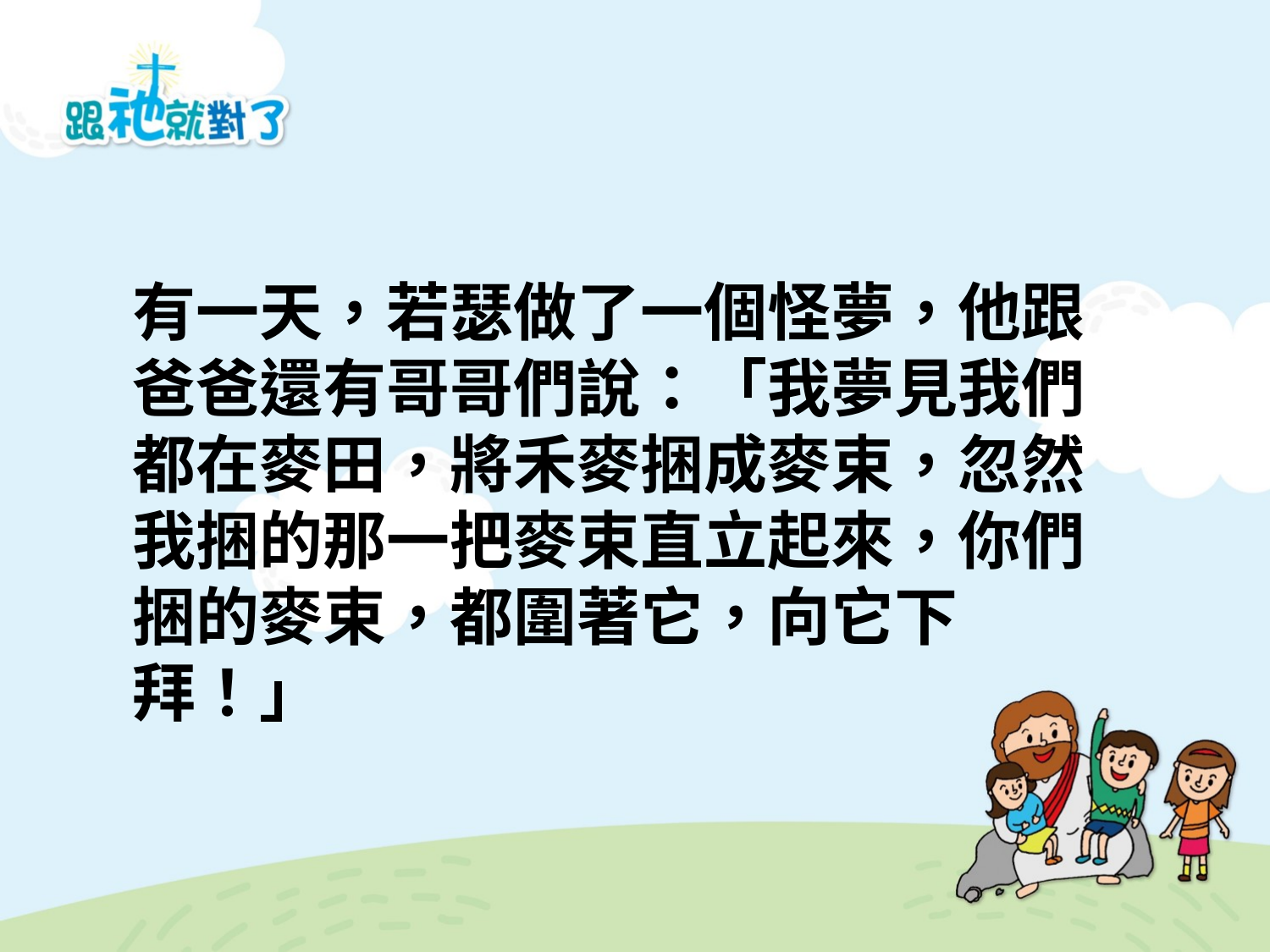

有一天，若瑟做了一個怪夢，他跟爸爸還有哥哥們說：「我夢見我們都在麥田，將禾麥捆成麥束，忽然我捆的那一把麥束直立起來，你們捆的麥束，都圍著它，向它下拜！」